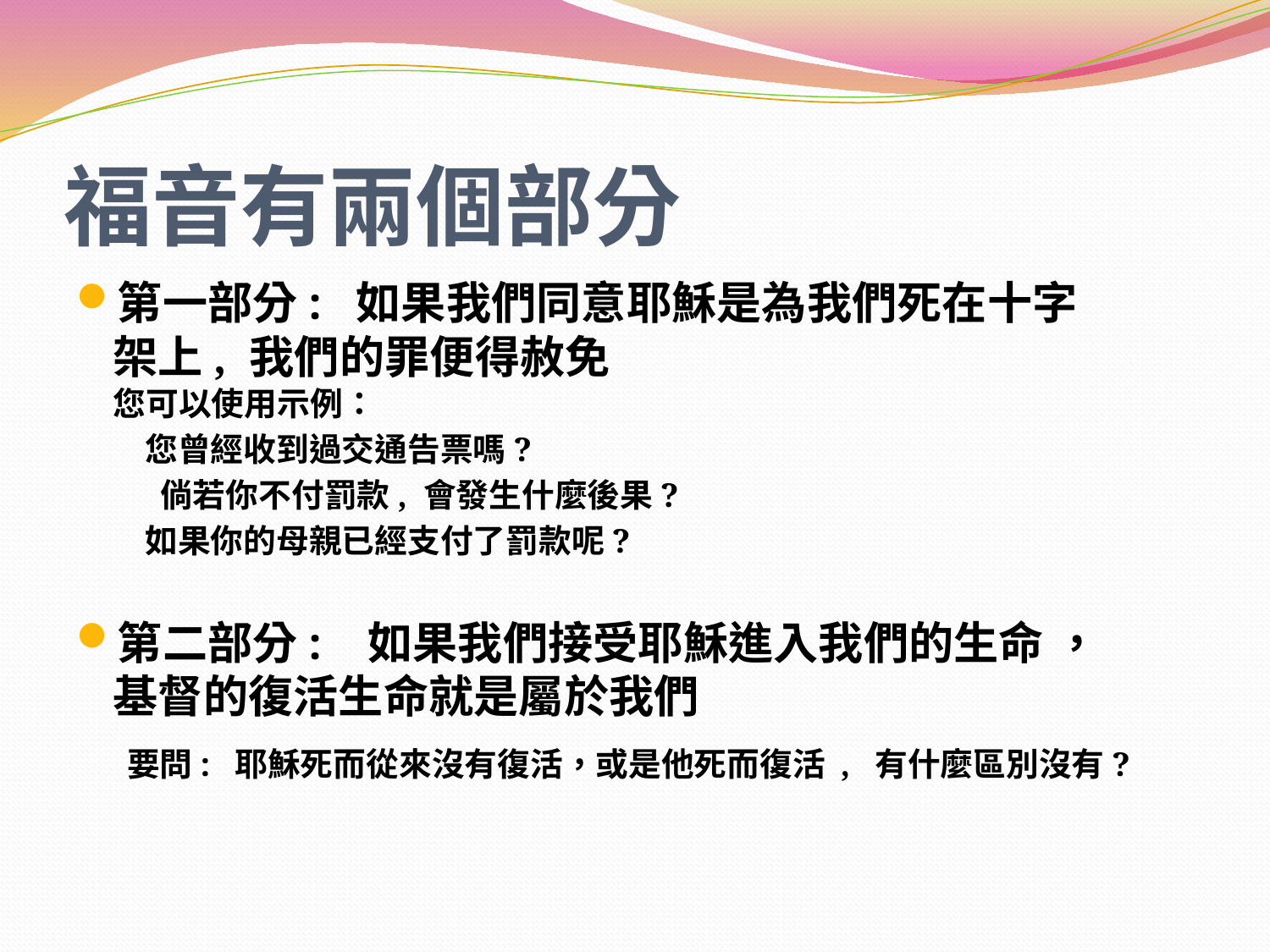

# 福音有兩個部分
第一部分:  如果我們同意耶穌是為我們死在十字架上, 我們的罪便得赦免
您可以使用示例：
您曾經收到過交通告票嗎?
 倘若你不付罰款, 會發生什麼後果?
如果你的母親已經支付了罰款呢?

第二部分:   如果我們接受耶穌進入我們的生命 ， 基督的復活生命就是屬於我們
    要問:  耶穌死而從來沒有復活，或是他死而復活 ,  有什麼區別沒有?